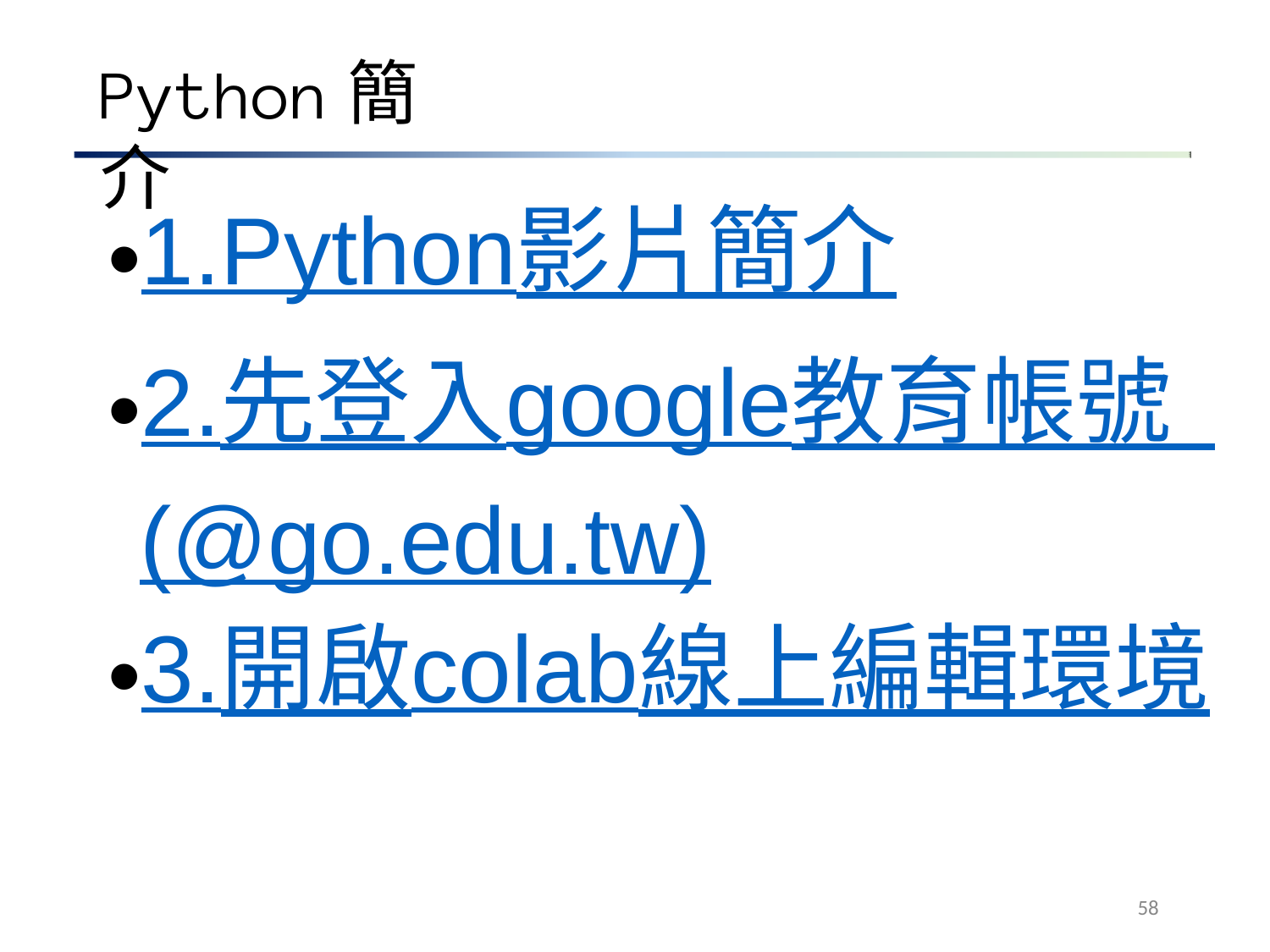

# Python簡介
1.Python影片簡介
2.先登入google教育帳號
  (@go.edu.tw)
3.開啟colab線上編輯環境
58